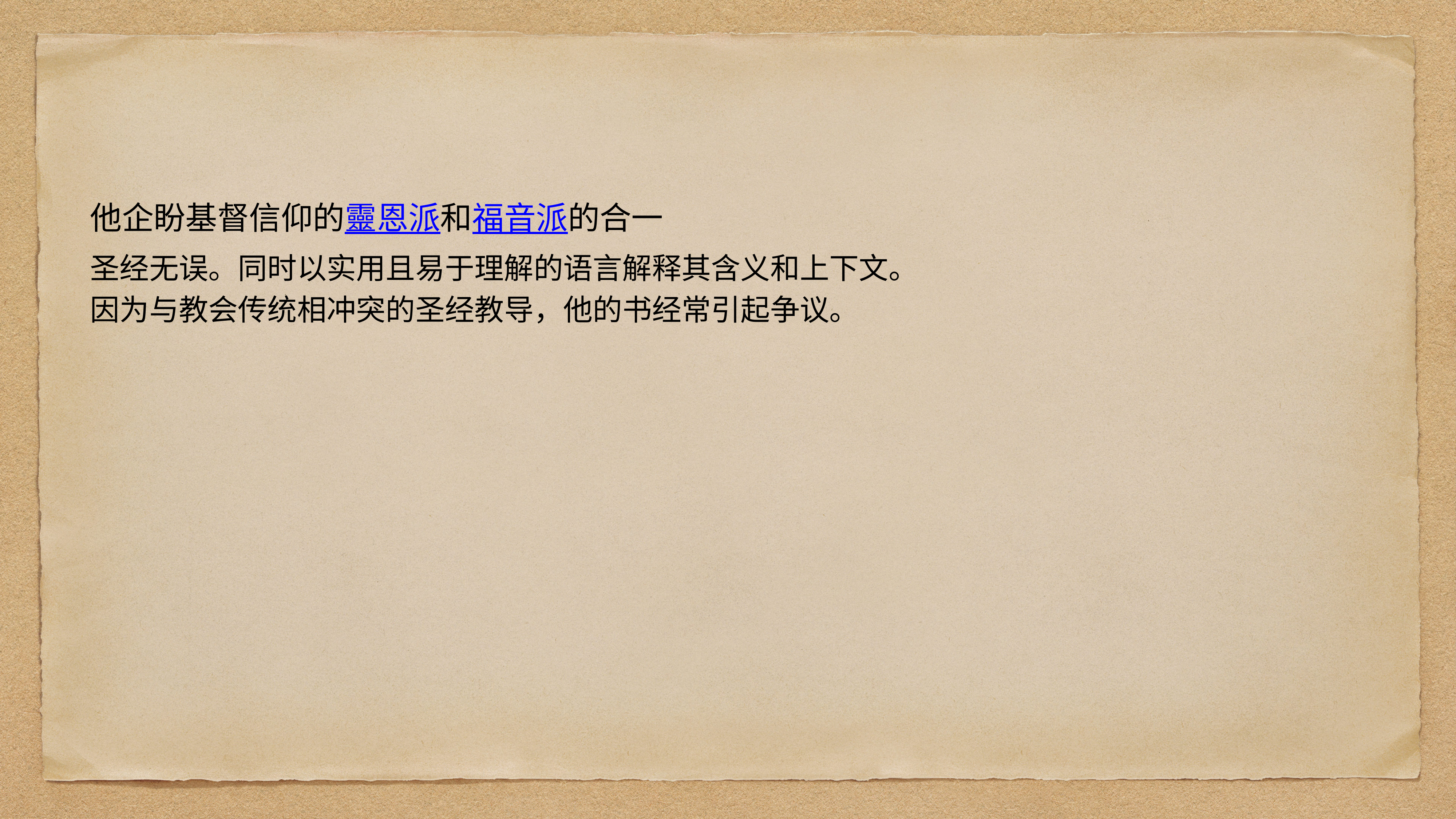

他企盼基督信仰的靈恩派和福音派的合一
圣经无误。同时以实用且易于理解的语言解释其含义和上下文。
因为与教会传统相冲突的圣经教导，他的书经常引起争议。